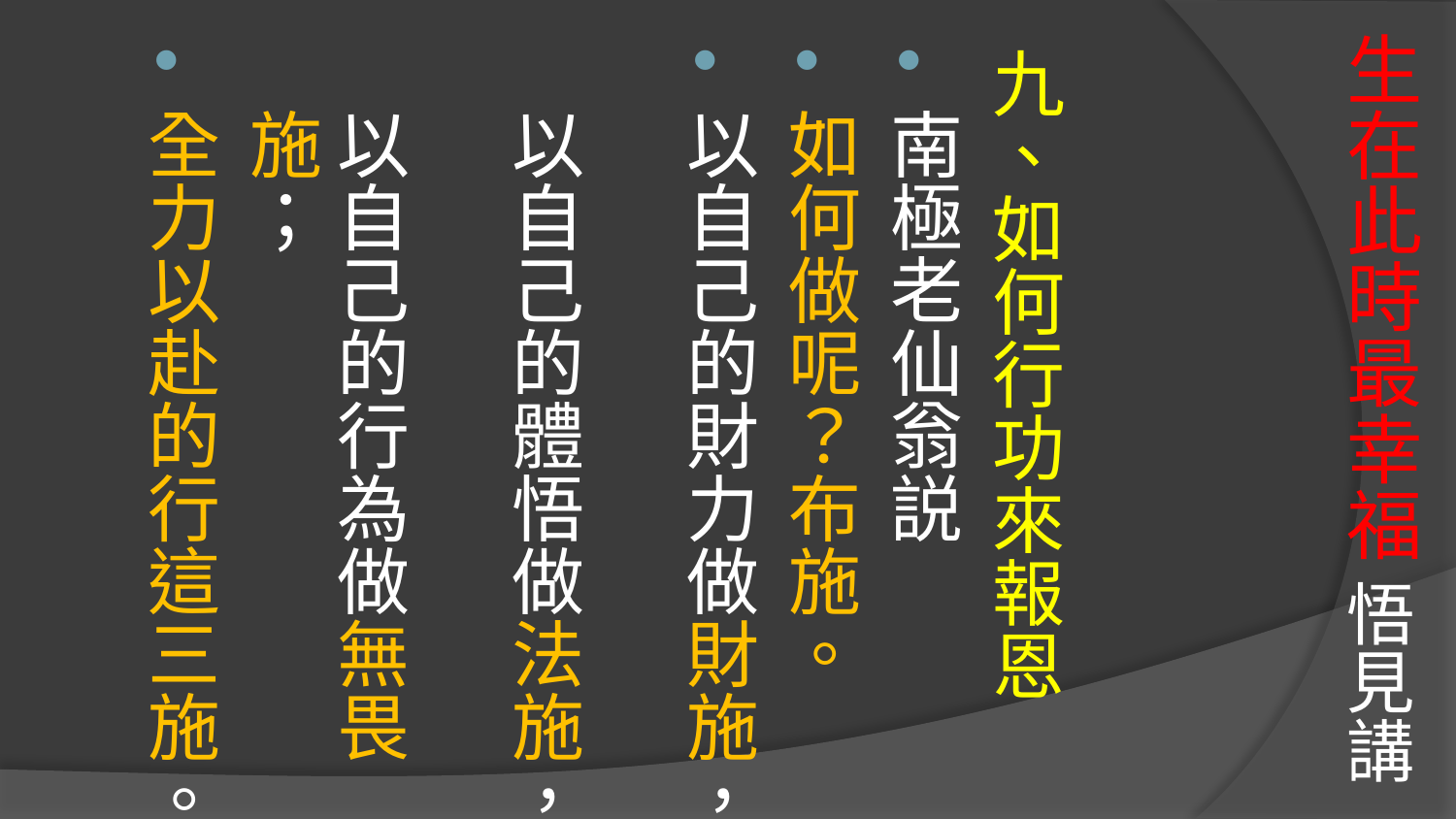

# 生在此時最幸福 悟見講
九、如何行功來報恩
南極老仙翁説
如何做呢？布施。
以自己的財力做財施，
以自己的體悟做法施，
以自己的行為做無畏施；
全力以赴的行這三施。